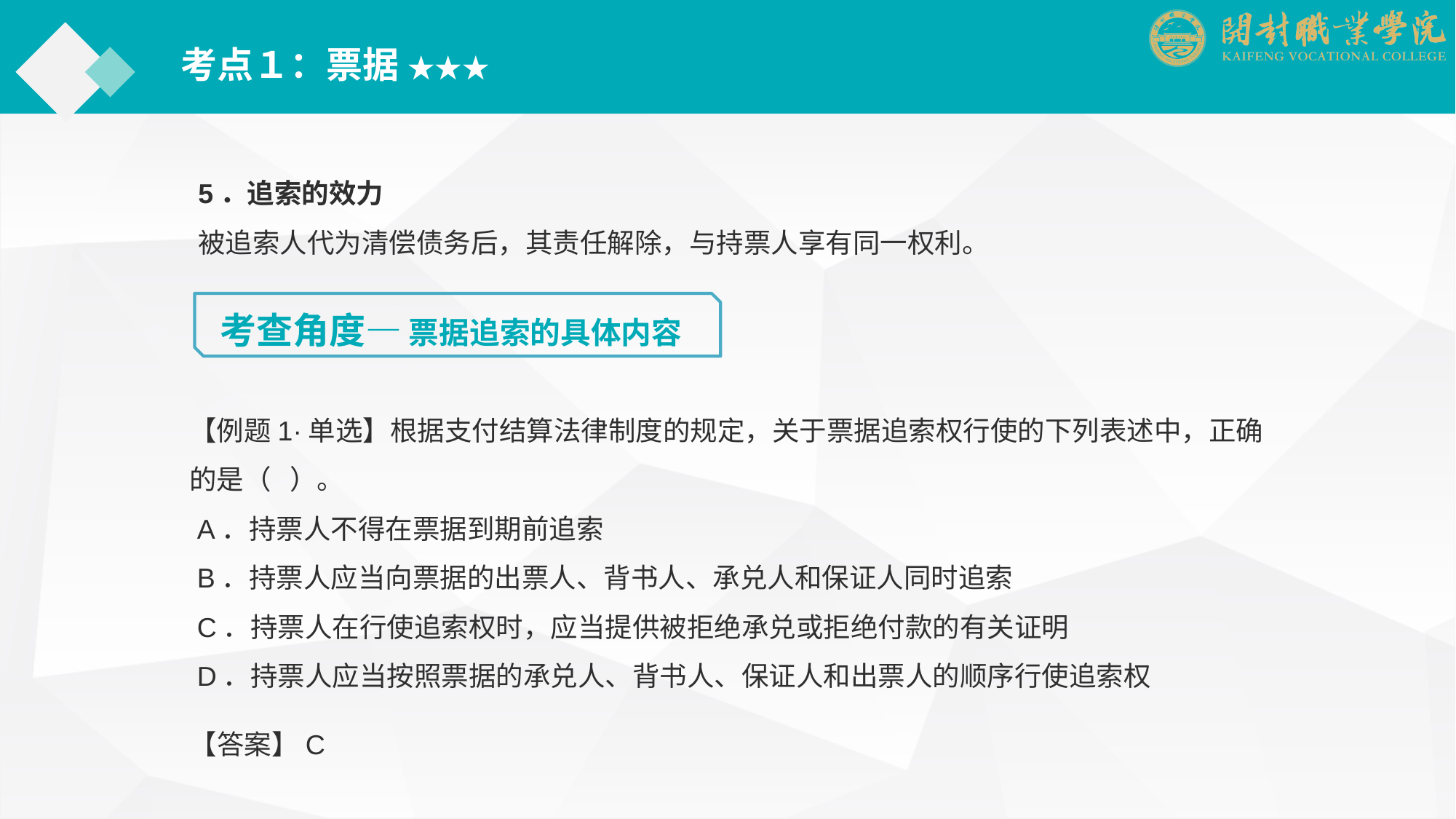

考点１：票据 ★★★
5．追索的效力
被追索人代为清偿债务后，其责任解除，与持票人享有同一权利。

考查角度— 票据追索的具体内容
【例题1·单选】根据支付结算法律制度的规定，关于票据追索权行使的下列表述中，正确的是（   ）。
 A．持票人不得在票据到期前追索
 B．持票人应当向票据的出票人、背书人、承兑人和保证人同时追索
 C．持票人在行使追索权时，应当提供被拒绝承兑或拒绝付款的有关证明
 D．持票人应当按照票据的承兑人、背书人、保证人和出票人的顺序行使追索权
【答案】C